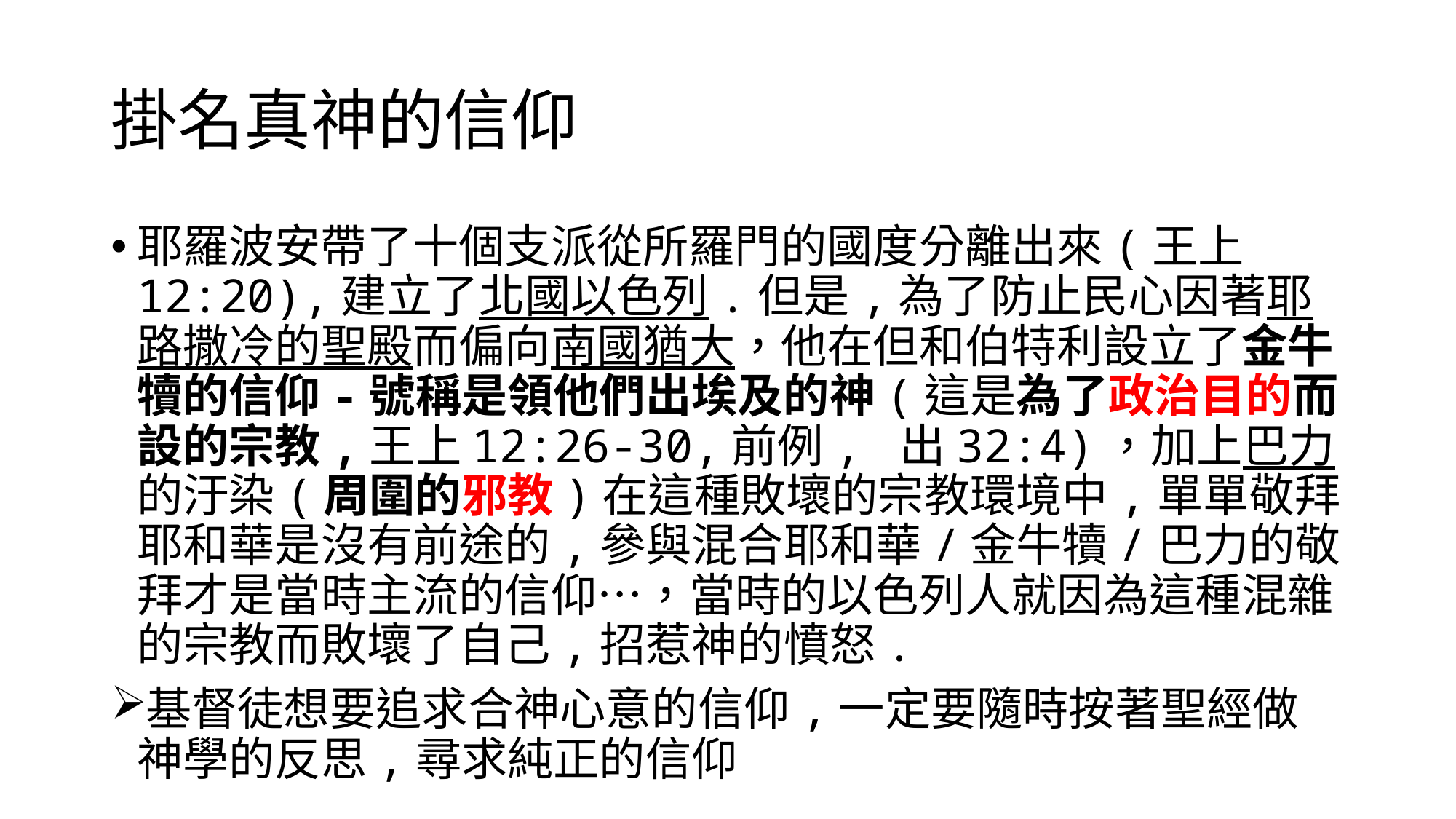

# 掛名真神的信仰
耶羅波安帶了十個支派從所羅門的國度分離出來(王上12:20),建立了北國以色列.但是,為了防止民心因著耶路撒冷的聖殿而偏向南國猶大，他在但和伯特利設立了金牛犢的信仰-號稱是領他們出埃及的神(這是為了政治目的而設的宗教,王上12:26-30,前例, 出32:4)，加上巴力的汙染(周圍的邪教)在這種敗壞的宗教環境中,單單敬拜耶和華是沒有前途的,參與混合耶和華/金牛犢/巴力的敬拜才是當時主流的信仰…，當時的以色列人就因為這種混雜的宗教而敗壞了自己,招惹神的憤怒.
基督徒想要追求合神心意的信仰,一定要隨時按著聖經做神學的反思,尋求純正的信仰